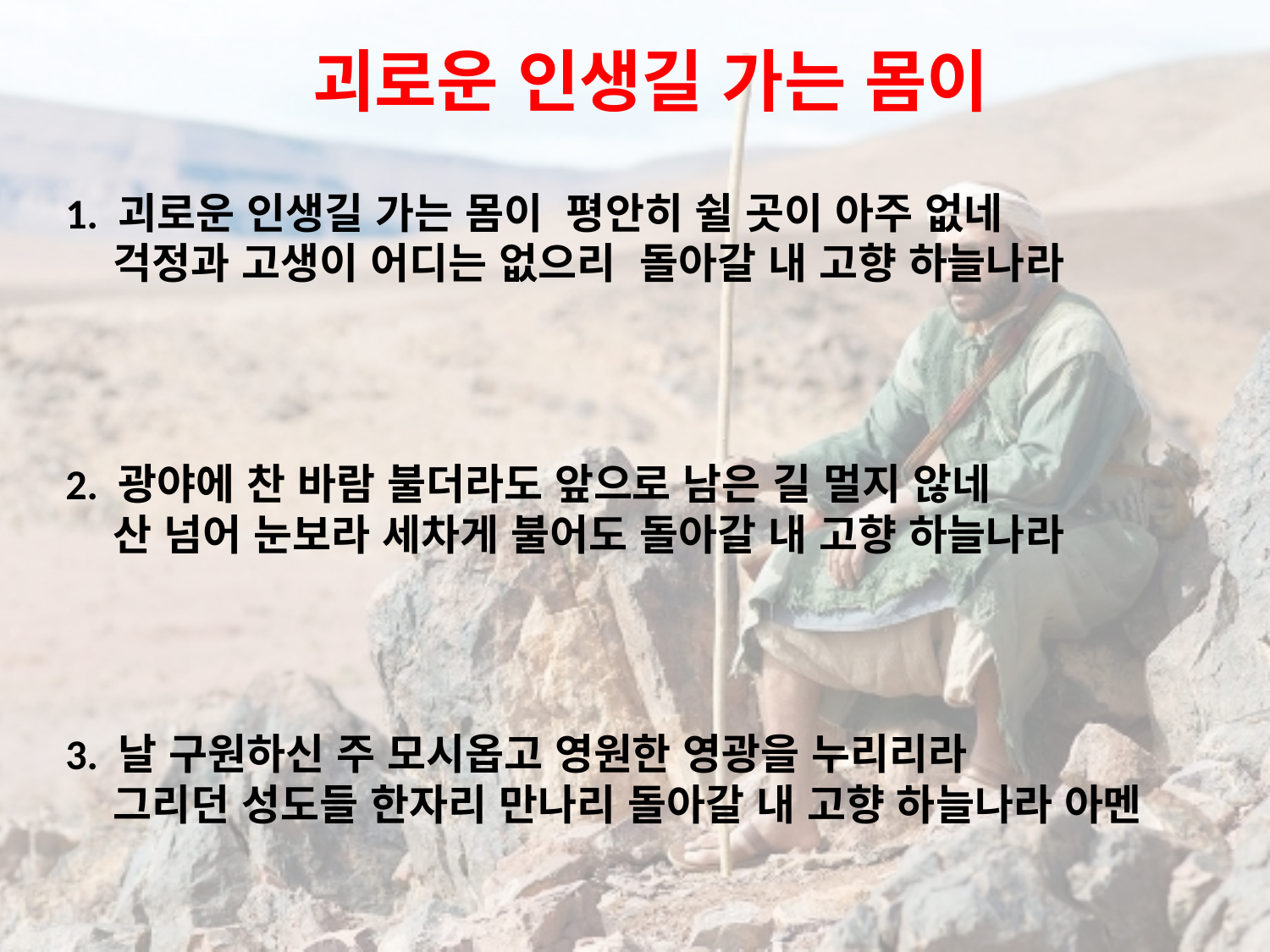

# 괴로운 인생길 가는 몸이
1. 괴로운 인생길 가는 몸이  평안히 쉴 곳이 아주 없네
    걱정과 고생이 어디는 없으리  돌아갈 내 고향 하늘나라

2. 광야에 찬 바람 불더라도 앞으로 남은 길 멀지 않네
    산 넘어 눈보라 세차게 불어도 돌아갈 내 고향 하늘나라

3. 날 구원하신 주 모시옵고 영원한 영광을 누리리라
    그리던 성도들 한자리 만나리 돌아갈 내 고향 하늘나라 아멘